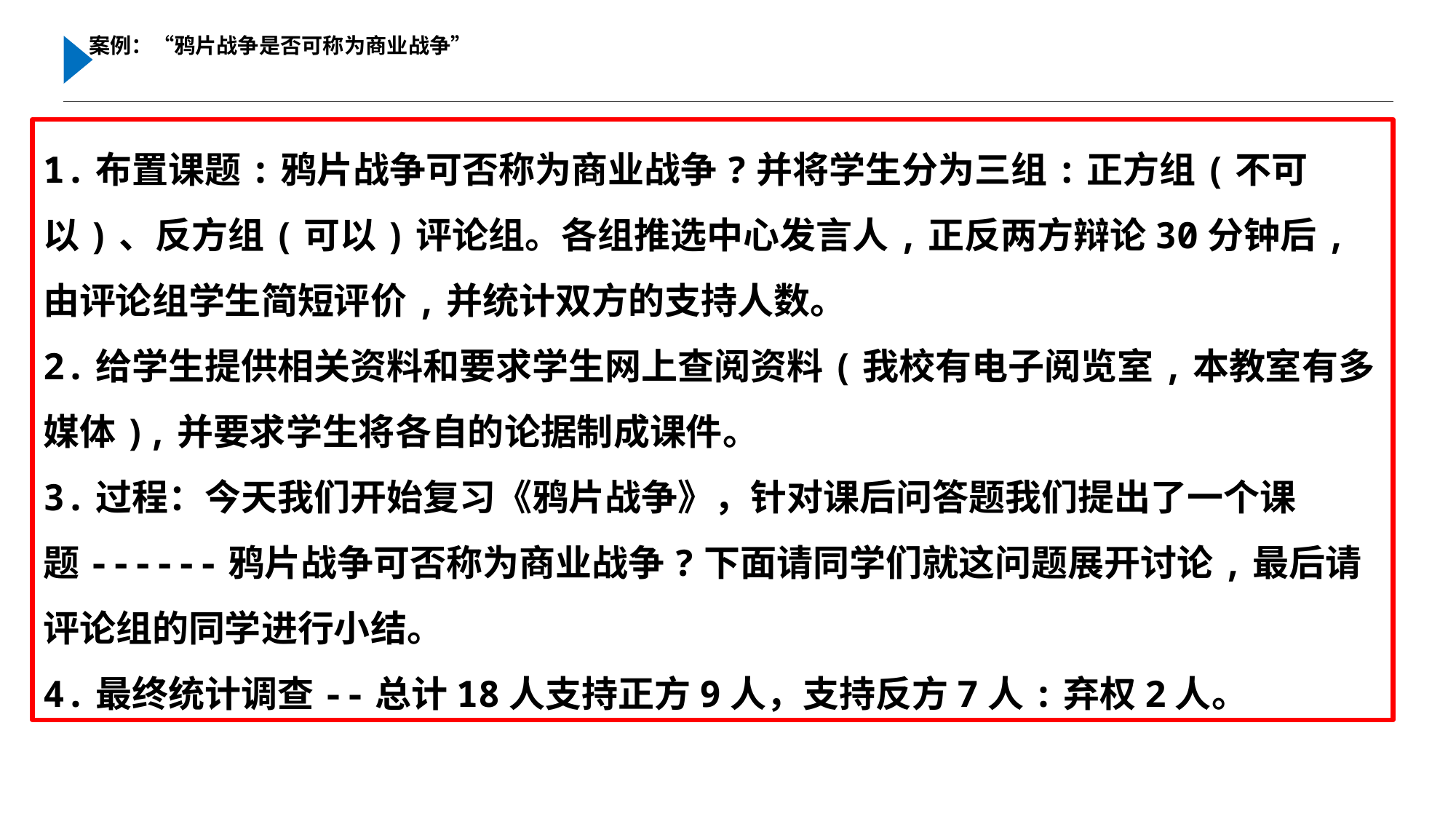

案例：“鸦片战争是否可称为商业战争”

1.布置课题:鸦片战争可否称为商业战争?并将学生分为三组:正方组(不可以)、反方组(可以)评论组。各组推选中心发言人,正反两方辩论30分钟后,由评论组学生简短评价,并统计双方的支持人数。
2.给学生提供相关资料和要求学生网上查阅资料(我校有电子阅览室,本教室有多媒体),并要求学生将各自的论据制成课件。
3.过程：今天我们开始复习《鸦片战争》，针对课后问答题我们提出了一个课题------鸦片战争可否称为商业战争?下面请同学们就这问题展开讨论,最后请评论组的同学进行小结。
4.最终统计调查--总计18人支持正方9人，支持反方7人:弃权2人。